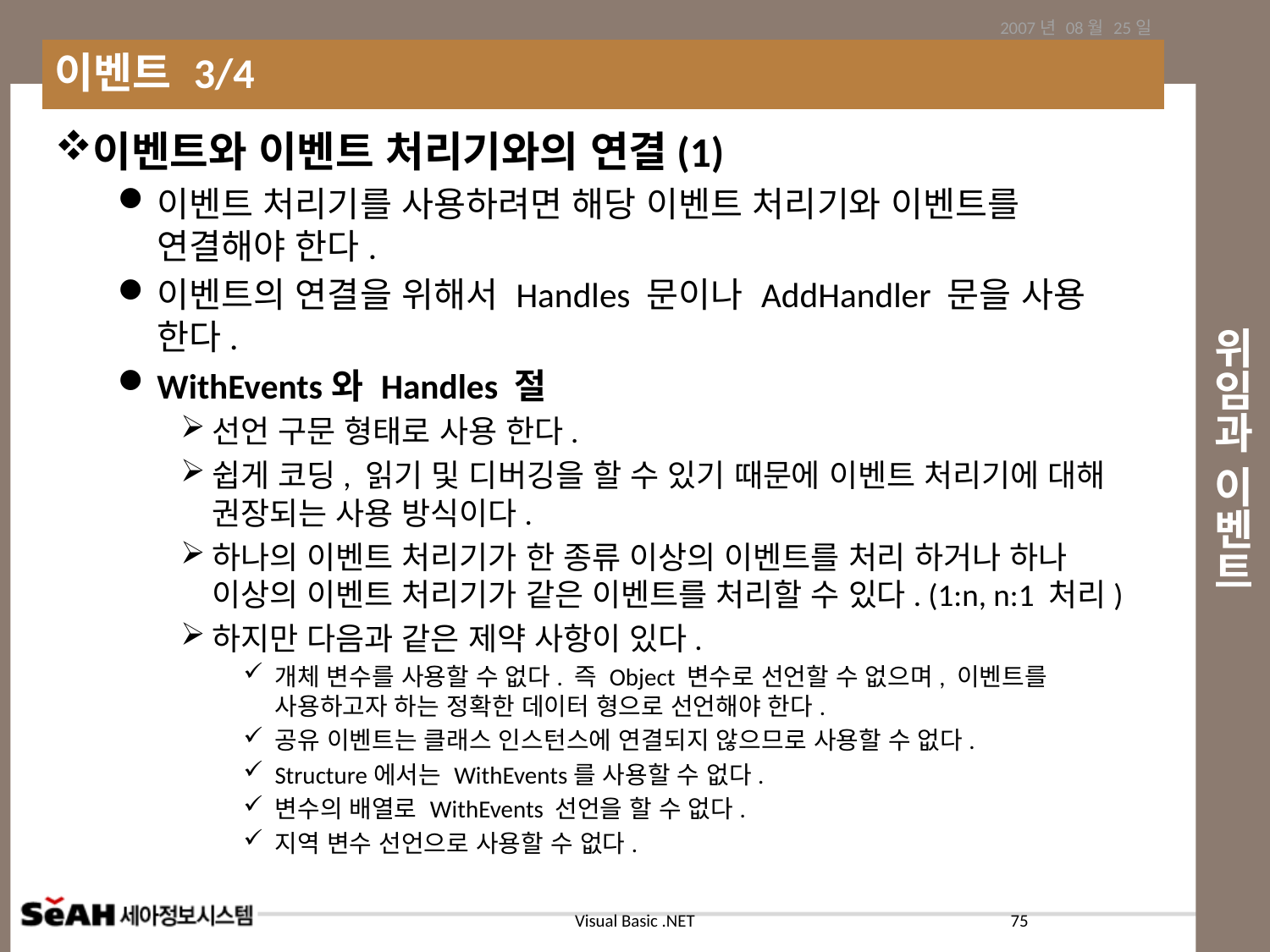

2007년 08월 25일
이벤트 3/4
# 위임과 이벤트
이벤트와 이벤트 처리기와의 연결(1)
이벤트 처리기를 사용하려면 해당 이벤트 처리기와 이벤트를 연결해야 한다.
이벤트의 연결을 위해서 Handles 문이나 AddHandler 문을 사용 한다.
WithEvents와 Handles 절
선언 구문 형태로 사용 한다.
쉽게 코딩, 읽기 및 디버깅을 할 수 있기 때문에 이벤트 처리기에 대해 권장되는 사용 방식이다.
하나의 이벤트 처리기가 한 종류 이상의 이벤트를 처리 하거나 하나 이상의 이벤트 처리기가 같은 이벤트를 처리할 수 있다. (1:n, n:1 처리)
하지만 다음과 같은 제약 사항이 있다.
개체 변수를 사용할 수 없다. 즉 Object 변수로 선언할 수 없으며, 이벤트를 사용하고자 하는 정확한 데이터 형으로 선언해야 한다.
공유 이벤트는 클래스 인스턴스에 연결되지 않으므로 사용할 수 없다.
Structure에서는 WithEvents를 사용할 수 없다.
변수의 배열로 WithEvents 선언을 할 수 없다.
지역 변수 선언으로 사용할 수 없다.
75
Visual Basic .NET